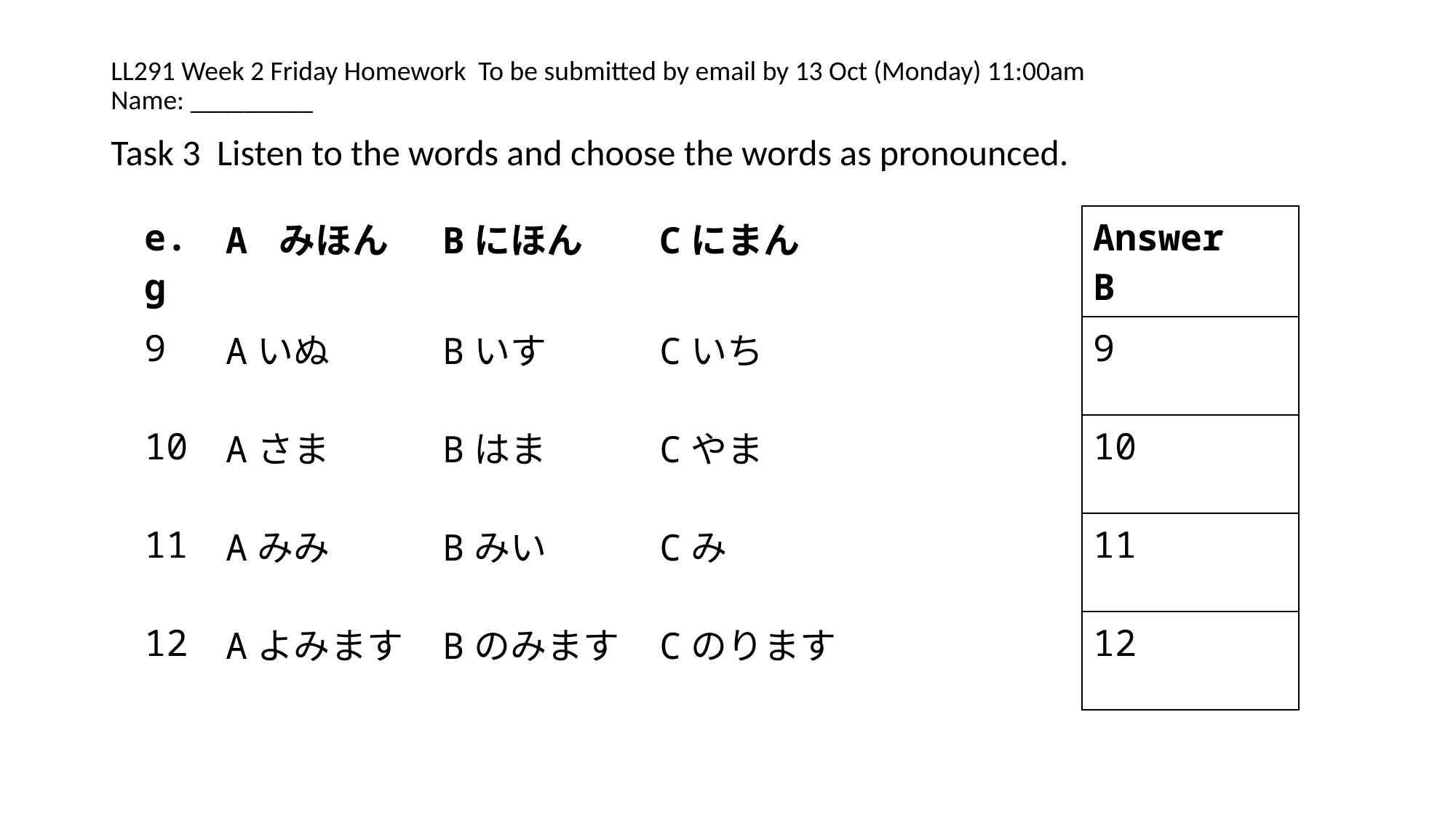

# LL291 Week 2 Friday Homework  To be submitted by email by 13 Oct (Monday) 11:00am Name: _________
Task 3  Listen to the words and choose the words as pronounced.

| e.g | A みほん | Bにほん | Cにまん |  | Answer B |
| --- | --- | --- | --- | --- | --- |
| 9 | Aいぬ | Bいす | Cいち |  | 9 |
| 10 | Aさま | Bはま | Cやま |  | 10 |
| 11 | Aみみ | Bみい | Cみ |  | 11 |
| 12 | Aよみます | Bのみます | Cのります |  | 12 |